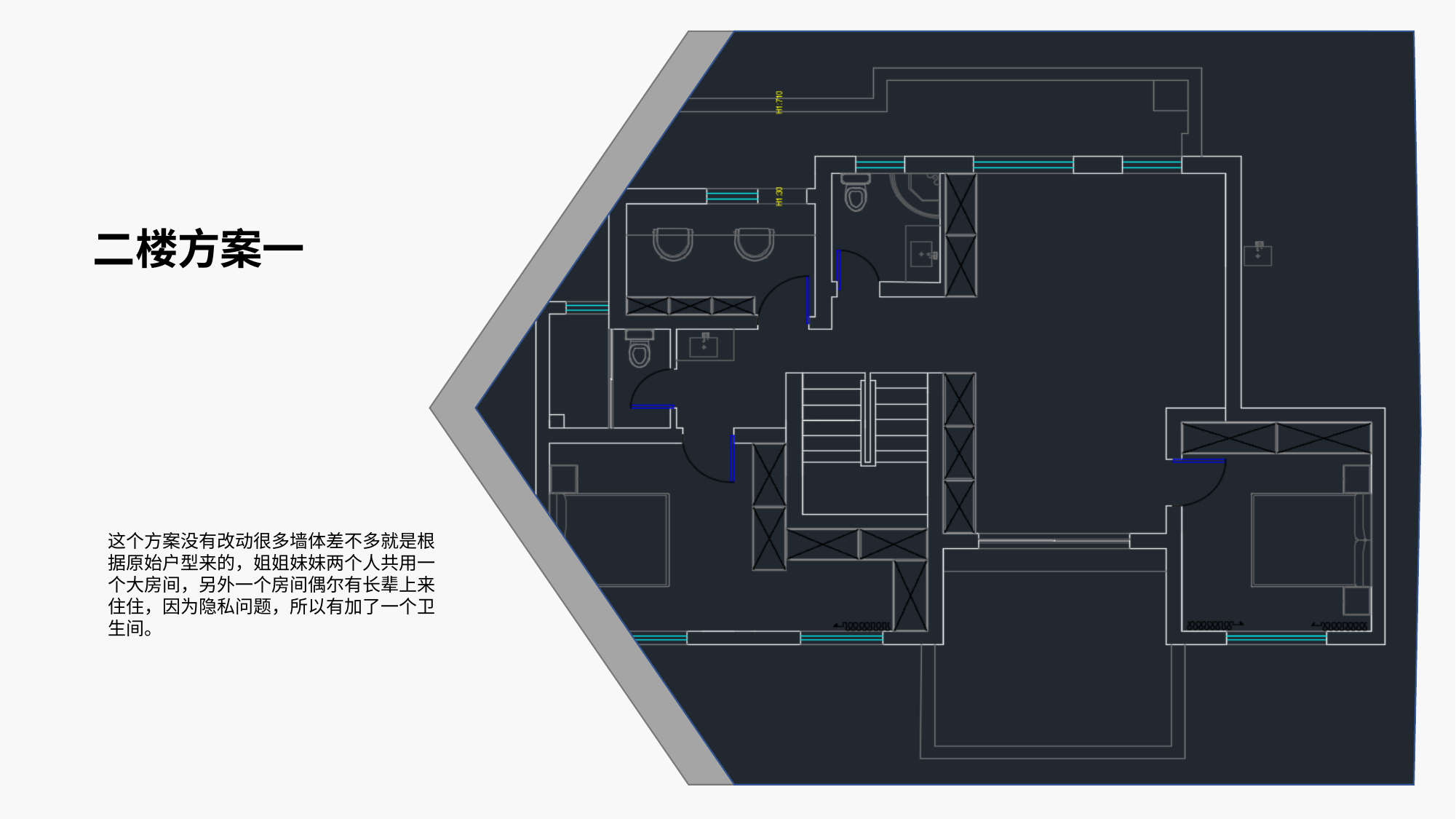

二楼方案一
这个方案没有改动很多墙体差不多就是根据原始户型来的，姐姐妹妹两个人共用一个大房间，另外一个房间偶尔有长辈上来住住，因为隐私问题，所以有加了一个卫生间。